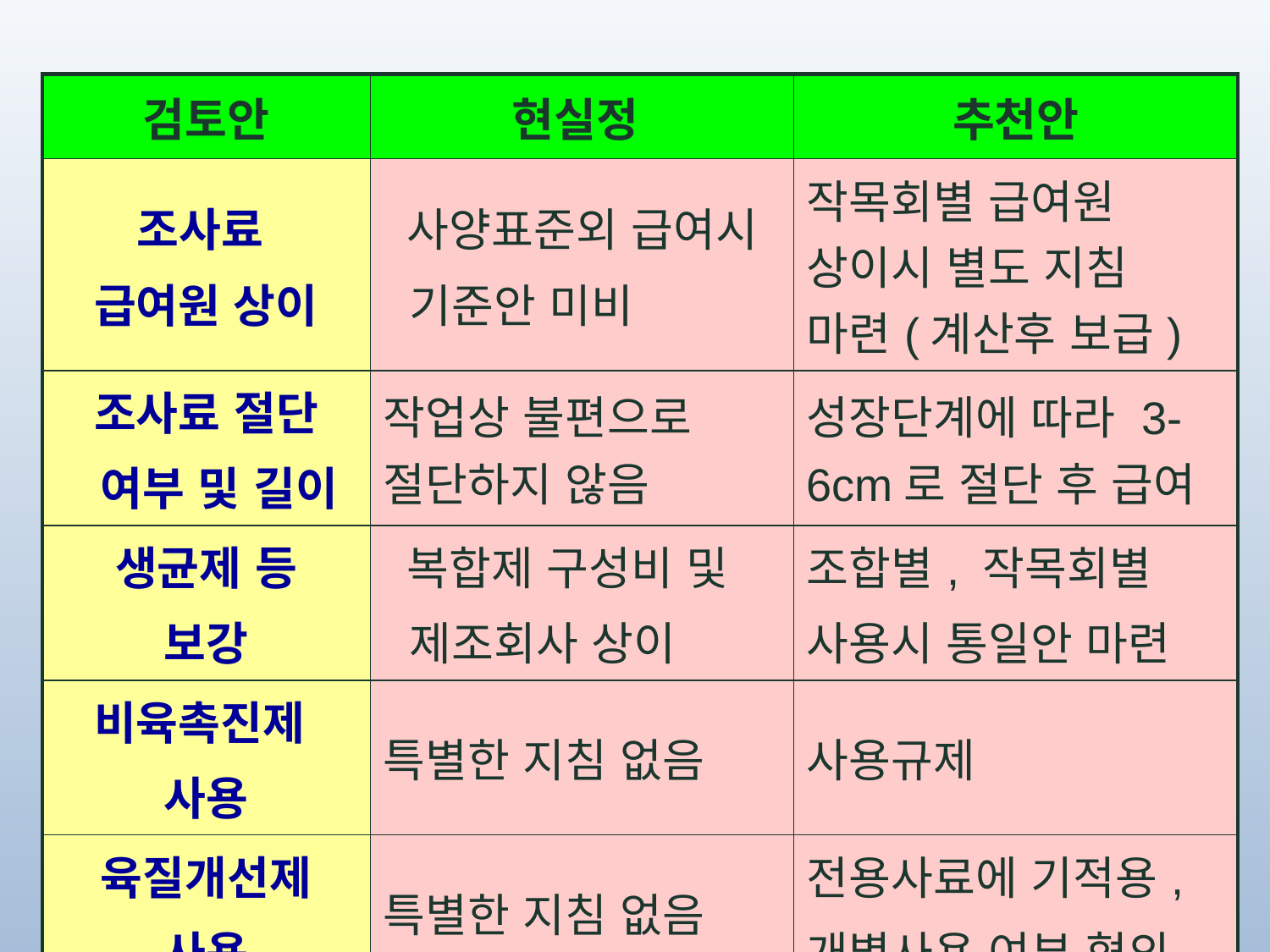

| 검토안 | 현실정 | 추천안 |
| --- | --- | --- |
| 조사료 급여원 상이 | 사양표준외 급여시 기준안 미비 | 작목회별 급여원 상이시 별도 지침 마련(계산후 보급) |
| 조사료 절단 여부 및 길이 | 작업상 불편으로 절단하지 않음 | 성장단계에 따라 3-6cm로 절단 후 급여 |
| 생균제 등 보강 | 복합제 구성비 및 제조회사 상이 | 조합별, 작목회별 사용시 통일안 마련 |
| 비육촉진제 사용 | 특별한 지침 없음 | 사용규제 |
| 육질개선제 사용 | 특별한 지침 없음 | 전용사료에 기적용, 개별사용 여부 협의 |